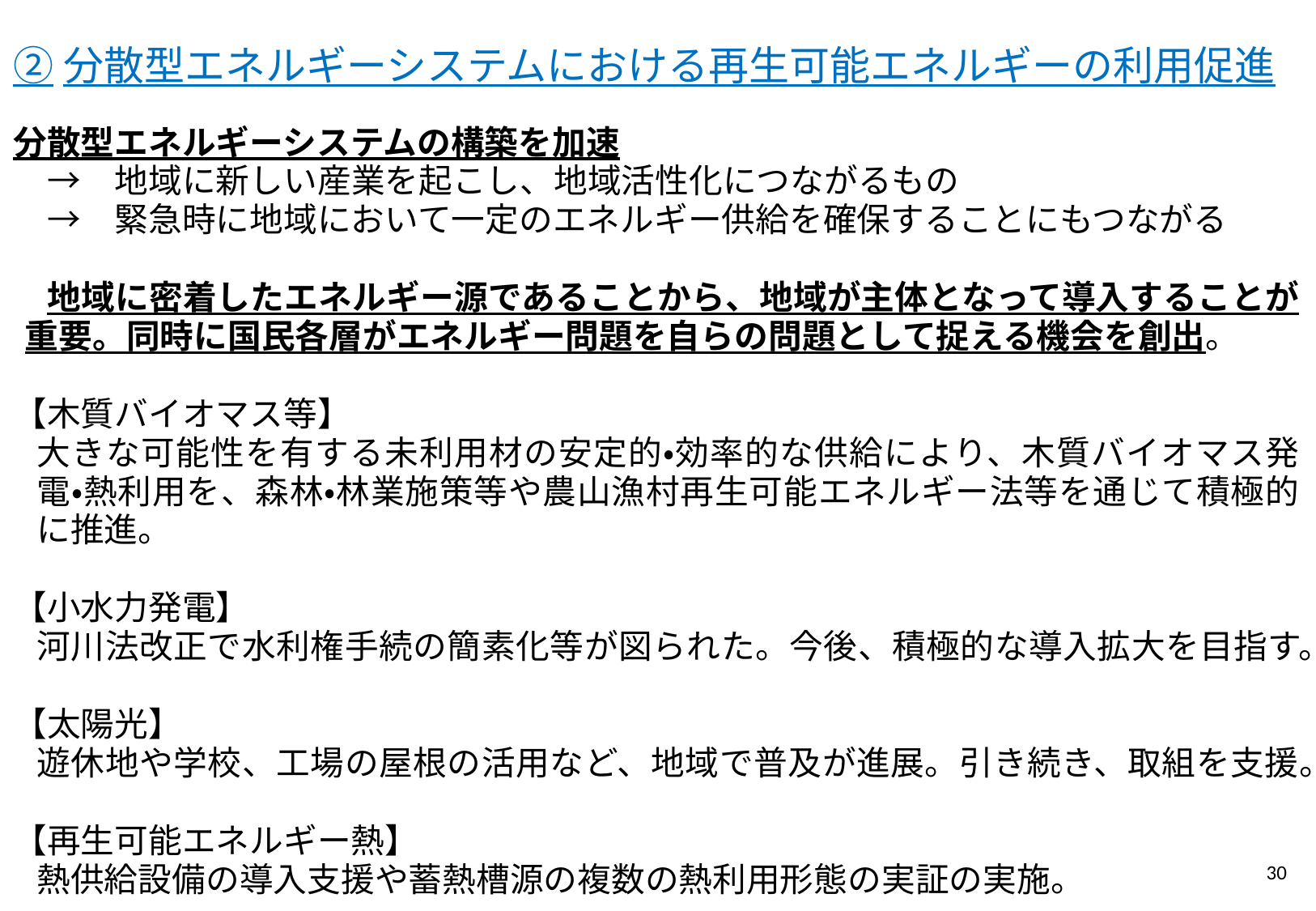

②分散型エネルギーシステムにおける再生可能エネルギーの利用促進

分散型エネルギーシステムの構築を加速
　→　地域に新しい産業を起こし、地域活性化につながるもの
　→　緊急時に地域において一定のエネルギー供給を確保することにもつながる

　地域に密着したエネルギー源であることから、地域が主体となって導入することが重要。同時に国民各層がエネルギー問題を自らの問題として捉える機会を創出。

【木質バイオマス等】
大きな可能性を有する未利用材の安定的・効率的な供給により、木質バイオマス発電・熱利用を、森林・林業施策等や農山漁村再生可能エネルギー法等を通じて積極的に推進。

【小水力発電】
河川法改正で水利権手続の簡素化等が図られた。今後、積極的な導入拡大を目指す。

【太陽光】
遊休地や学校、工場の屋根の活用など、地域で普及が進展。引き続き、取組を支援。

【再生可能エネルギー熱】
熱供給設備の導入支援や蓄熱槽源の複数の熱利用形態の実証の実施。

30